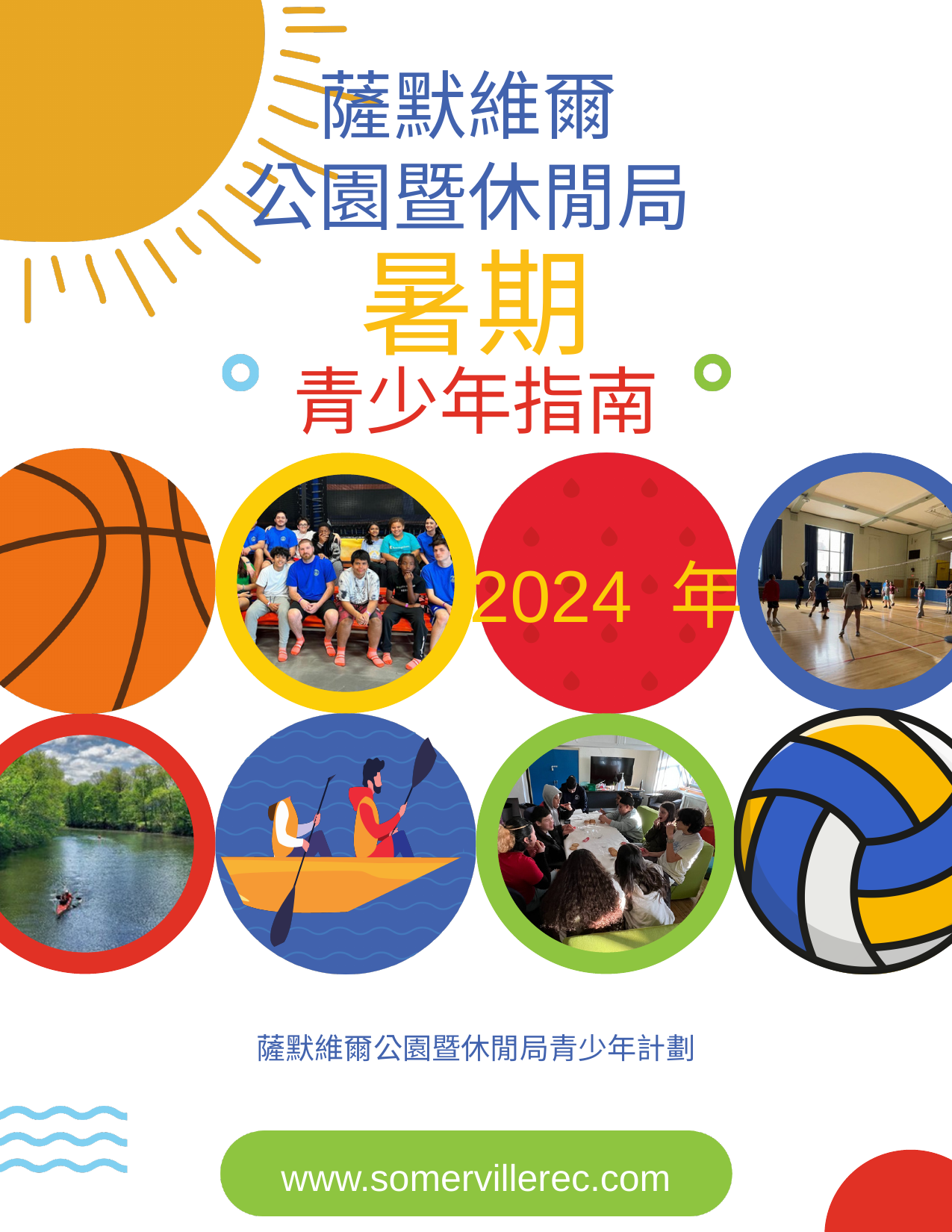

薩默維爾
公園暨休閒局
暑期
青少年指南

2024 年

薩默維爾公園暨休閒局青少年計劃

www.somervillerec.com